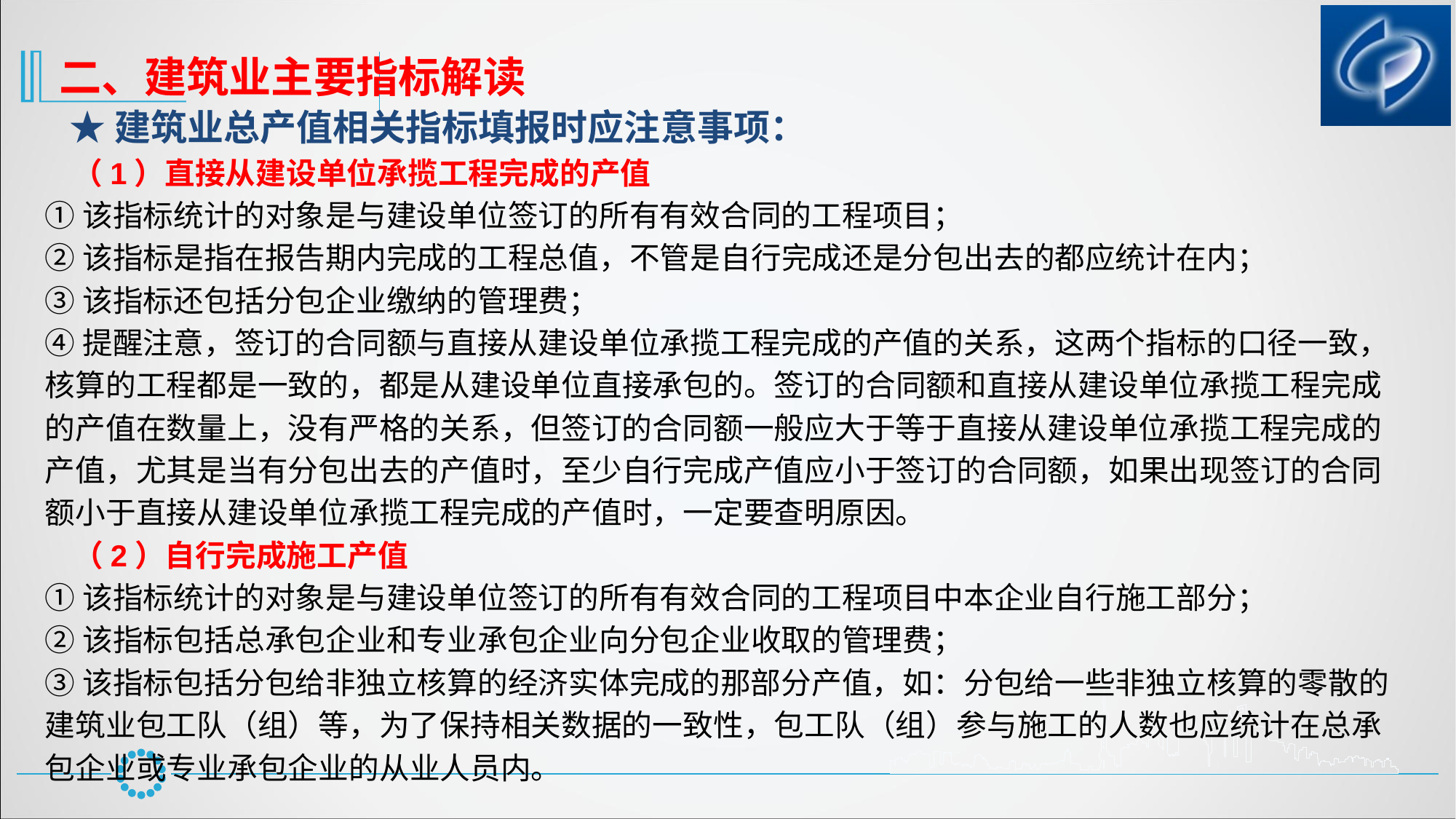

二、建筑业主要指标解读
   ★建筑业总产值相关指标填报时应注意事项：
   （1）直接从建设单位承揽工程完成的产值
①该指标统计的对象是与建设单位签订的所有有效合同的工程项目；②该指标是指在报告期内完成的工程总值，不管是自行完成还是分包出去的都应统计在内；③该指标还包括分包企业缴纳的管理费；④提醒注意，签订的合同额与直接从建设单位承揽工程完成的产值的关系，这两个指标的口径一致，核算的工程都是一致的，都是从建设单位直接承包的。签订的合同额和直接从建设单位承揽工程完成的产值在数量上，没有严格的关系，但签订的合同额一般应大于等于直接从建设单位承揽工程完成的产值，尤其是当有分包出去的产值时，至少自行完成产值应小于签订的合同额，如果出现签订的合同额小于直接从建设单位承揽工程完成的产值时，一定要查明原因。
   （2）自行完成施工产值
①该指标统计的对象是与建设单位签订的所有有效合同的工程项目中本企业自行施工部分；②该指标包括总承包企业和专业承包企业向分包企业收取的管理费；③该指标包括分包给非独立核算的经济实体完成的那部分产值，如：分包给一些非独立核算的零散的建筑业包工队（组）等，为了保持相关数据的一致性，包工队（组）参与施工的人数也应统计在总承包企业或专业承包企业的从业人员内。

12